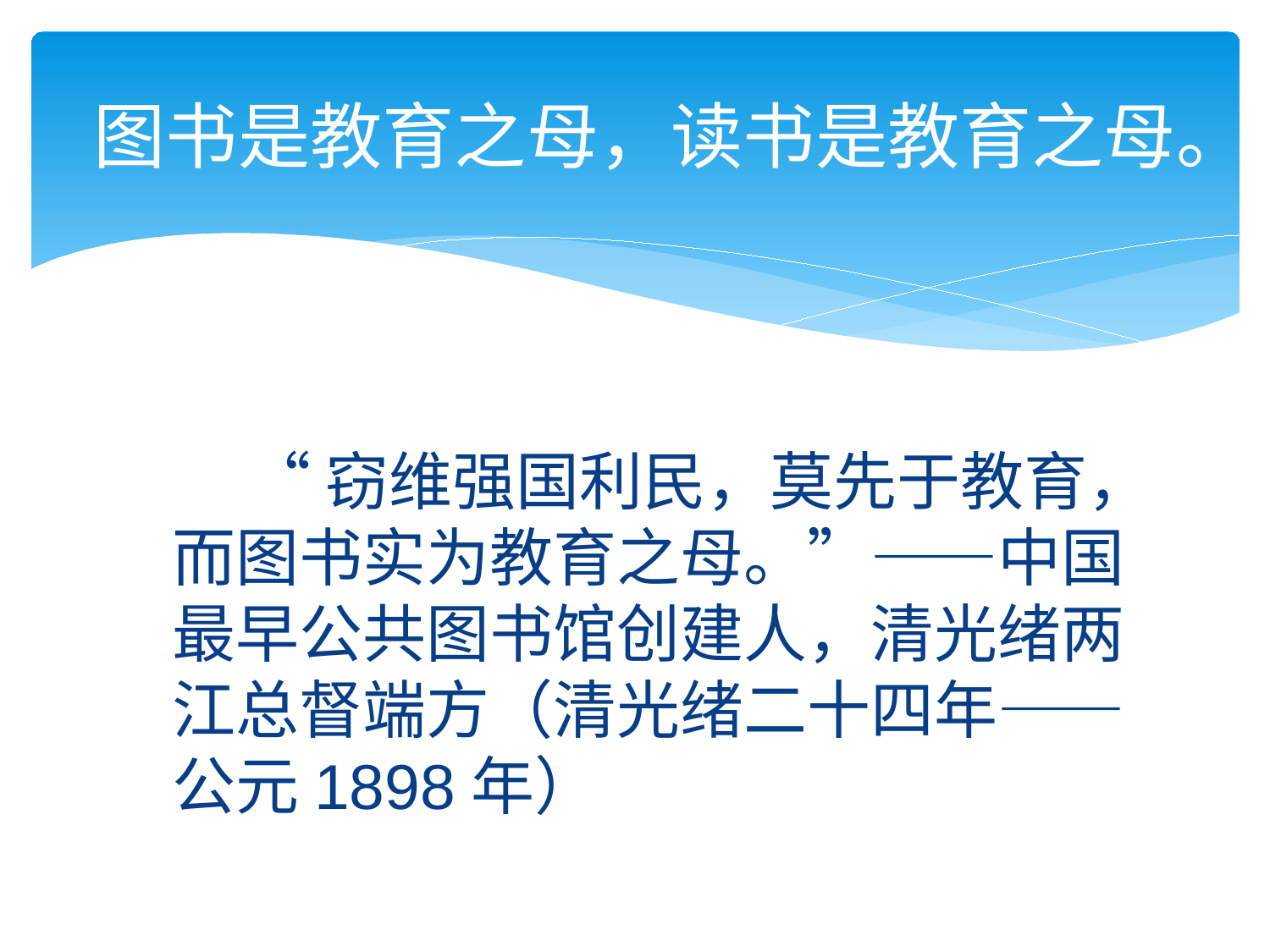

# 图书是教育之母，读书是教育之母。

        “窃维强国利民，莫先于教育，而图书实为教育之母。”——中国最早公共图书馆创建人，清光绪两江总督端方（清光绪二十四年——公元1898年）